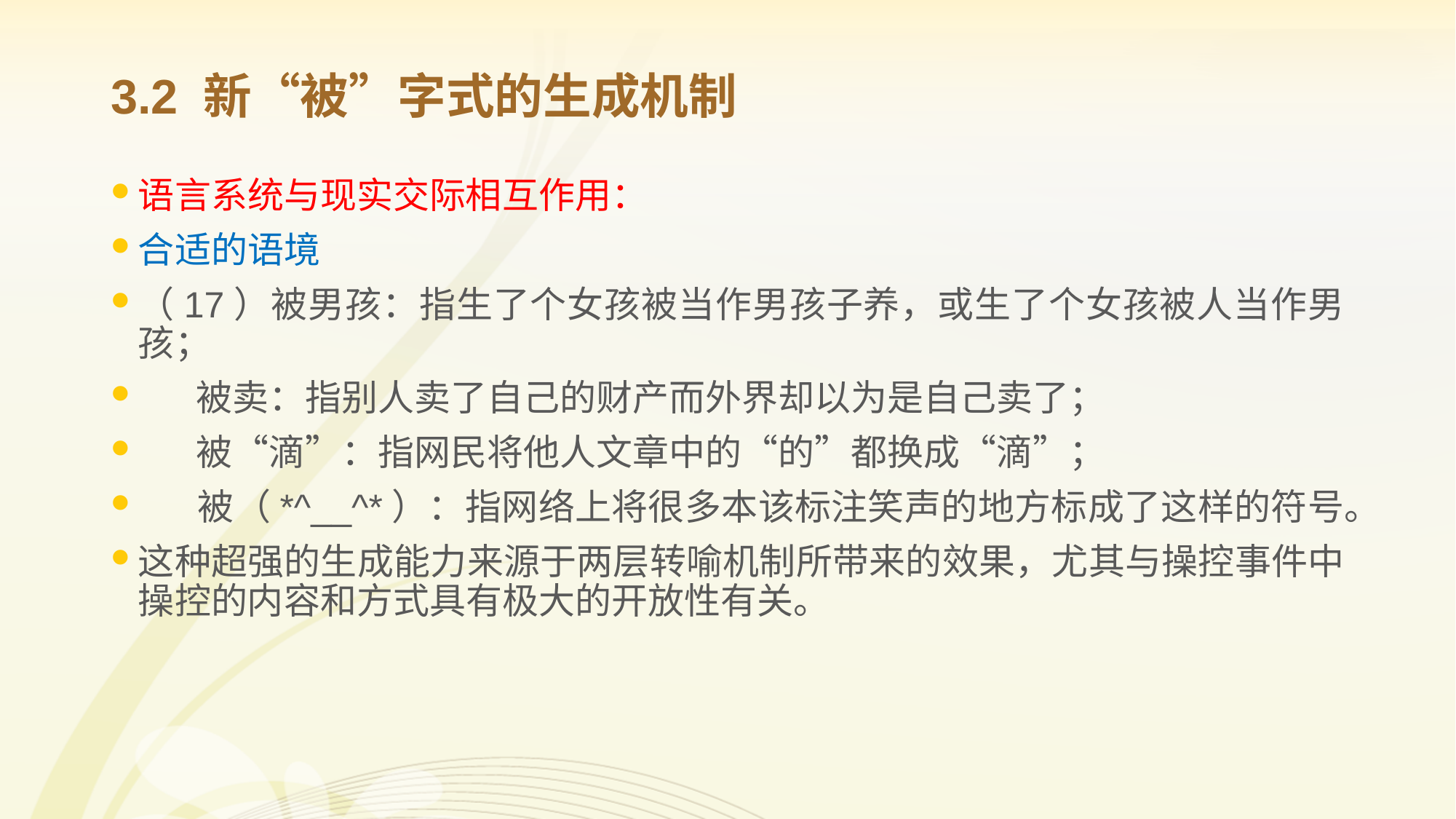

# 3.2 新“被”字式的生成机制
语言系统与现实交际相互作用：
合适的语境
（17）被男孩：指生了个女孩被当作男孩子养，或生了个女孩被人当作男孩；
      被卖：指别人卖了自己的财产而外界却以为是自己卖了；
      被“滴”：指网民将他人文章中的“的”都换成“滴”；
      被（*^__^*）：指网络上将很多本该标注笑声的地方标成了这样的符号。
这种超强的生成能力来源于两层转喻机制所带来的效果，尤其与操控事件中操控的内容和方式具有极大的开放性有关。